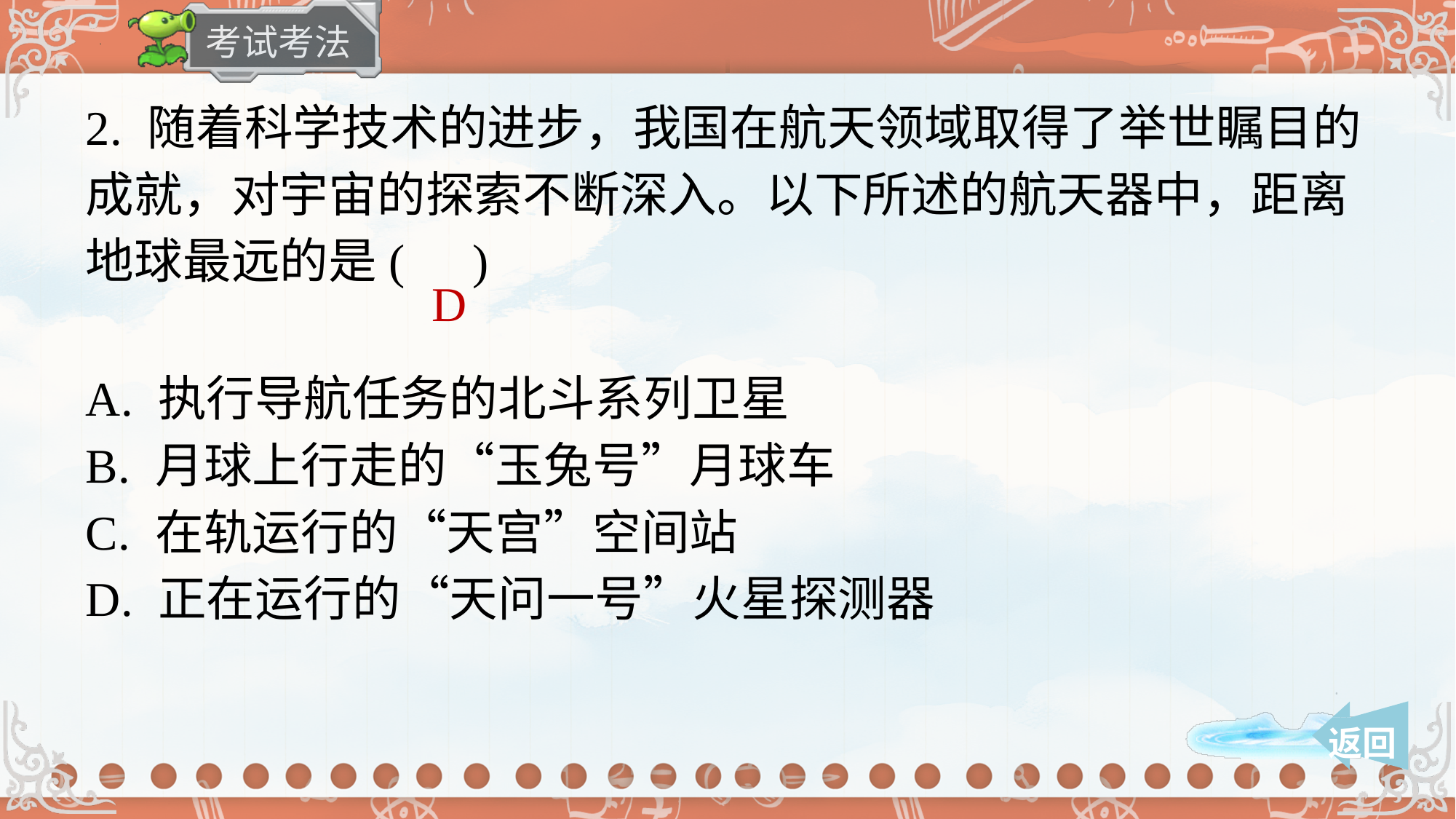

2. 随着科学技术的进步，我国在航天领域取得了举世瞩目的
成就，对宇宙的探索不断深入。以下所述的航天器中，距离
地球最远的是(     )
D
A. 执行导航任务的北斗系列卫星
B. 月球上行走的“玉兔号”月球车
C. 在轨运行的“天宫”空间站
D. 正在运行的“天问一号”火星探测器
 返回